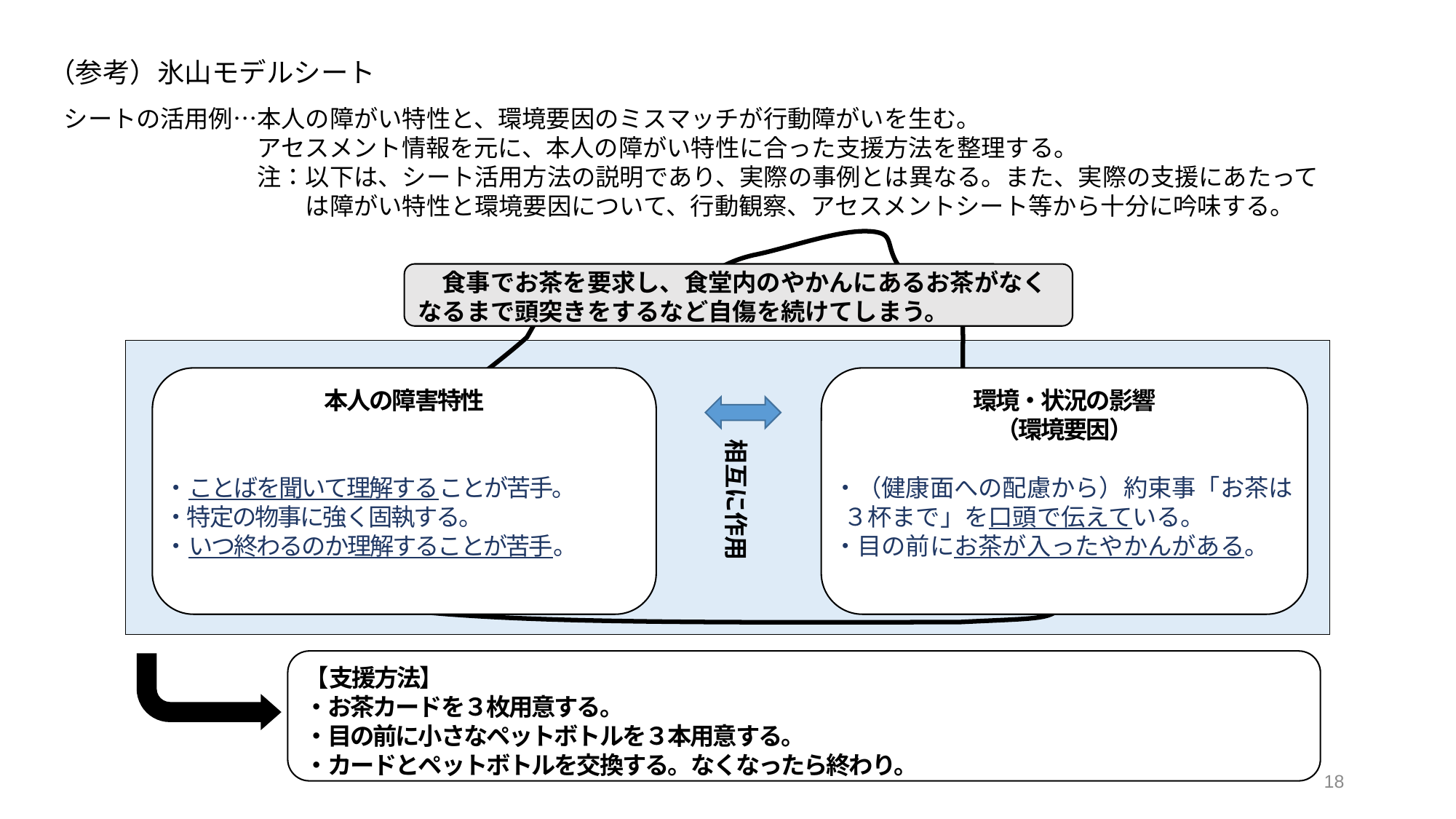

# （参考）氷山モデルシート

シートの活用例…本人の障がい特性と、環境要因のミスマッチが行動障がいを生む。
　　　　　　　　アセスメント情報を元に、本人の障がい特性に合った支援方法を整理する。
　　　　　　　　注：以下は、シート活用方法の説明であり、実際の事例とは異なる。また、実際の支援にあたって
　　　　　　　　　　は障がい特性と環境要因について、行動観察、アセスメントシート等から十分に吟味する。

　食事でお茶を要求し、食堂内のやかんにあるお茶がなくなるまで頭突きをするなど自傷を続けてしまう。

本人の障害特性

・ことばを聞いて理解することが苦手。
・特定の物事に強く固執する。
・いつ終わるのか理解することが苦手。
環境・状況の影響
（環境要因）

・（健康面への配慮から）約束事「お茶は３杯まで」を口頭で伝えている。
・目の前にお茶が入ったやかんがある。

【支援方法】
・お茶カードを３枚用意する。
・目の前に小さなペットボトルを３本用意する。
・カードとペットボトルを交換する。なくなったら終わり。

相互に作用
18